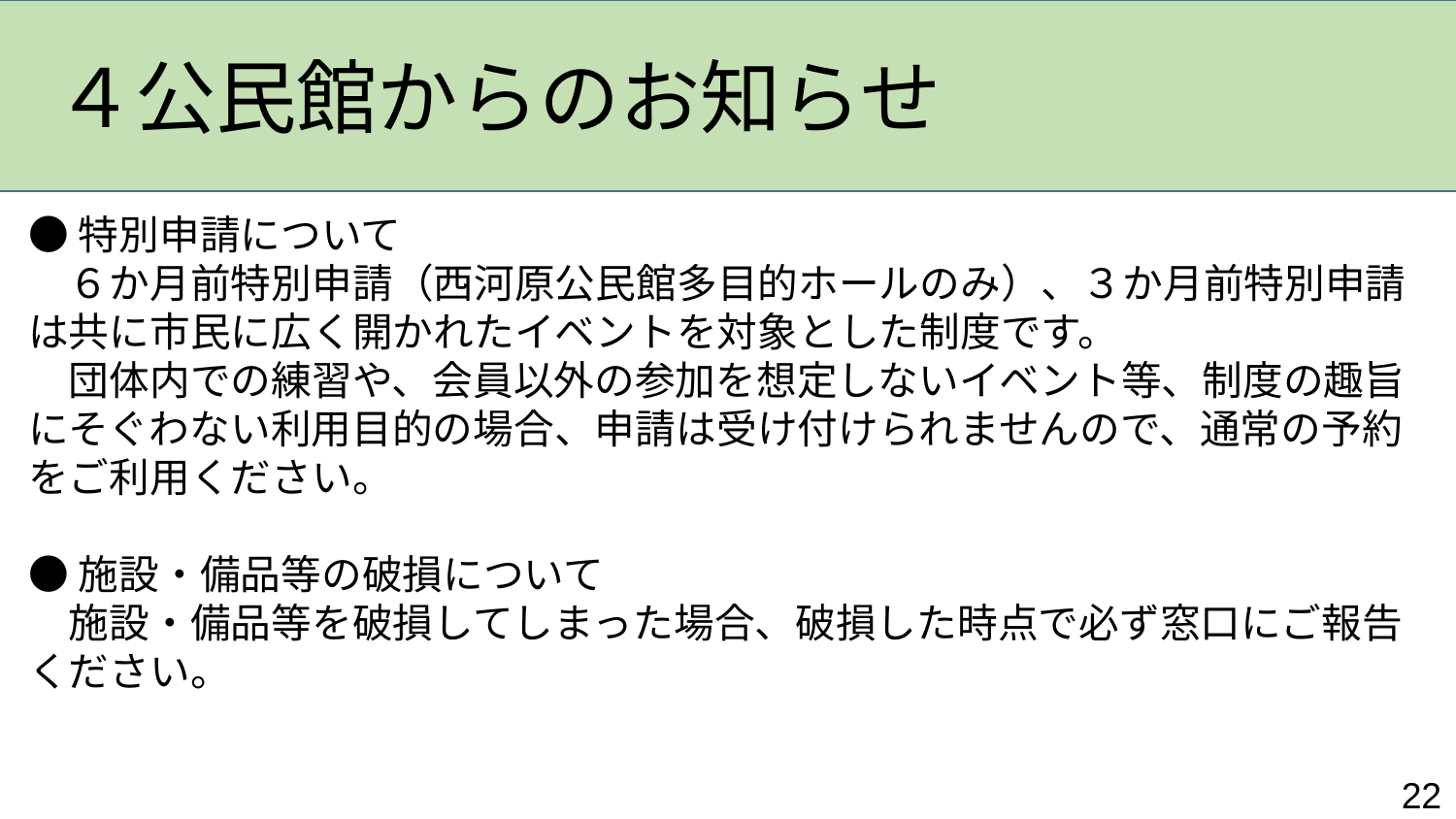

４公民館からのお知らせ
●特別申請について
　６か月前特別申請（西河原公民館多目的ホールのみ）、３か月前特別申請は共に市民に広く開かれたイベントを対象とした制度です。
　団体内での練習や、会員以外の参加を想定しないイベント等、制度の趣旨にそぐわない利用目的の場合、申請は受け付けられませんので、通常の予約をご利用ください。

●施設・備品等の破損について
　施設・備品等を破損してしまった場合、破損した時点で必ず窓口にご報告ください。

22